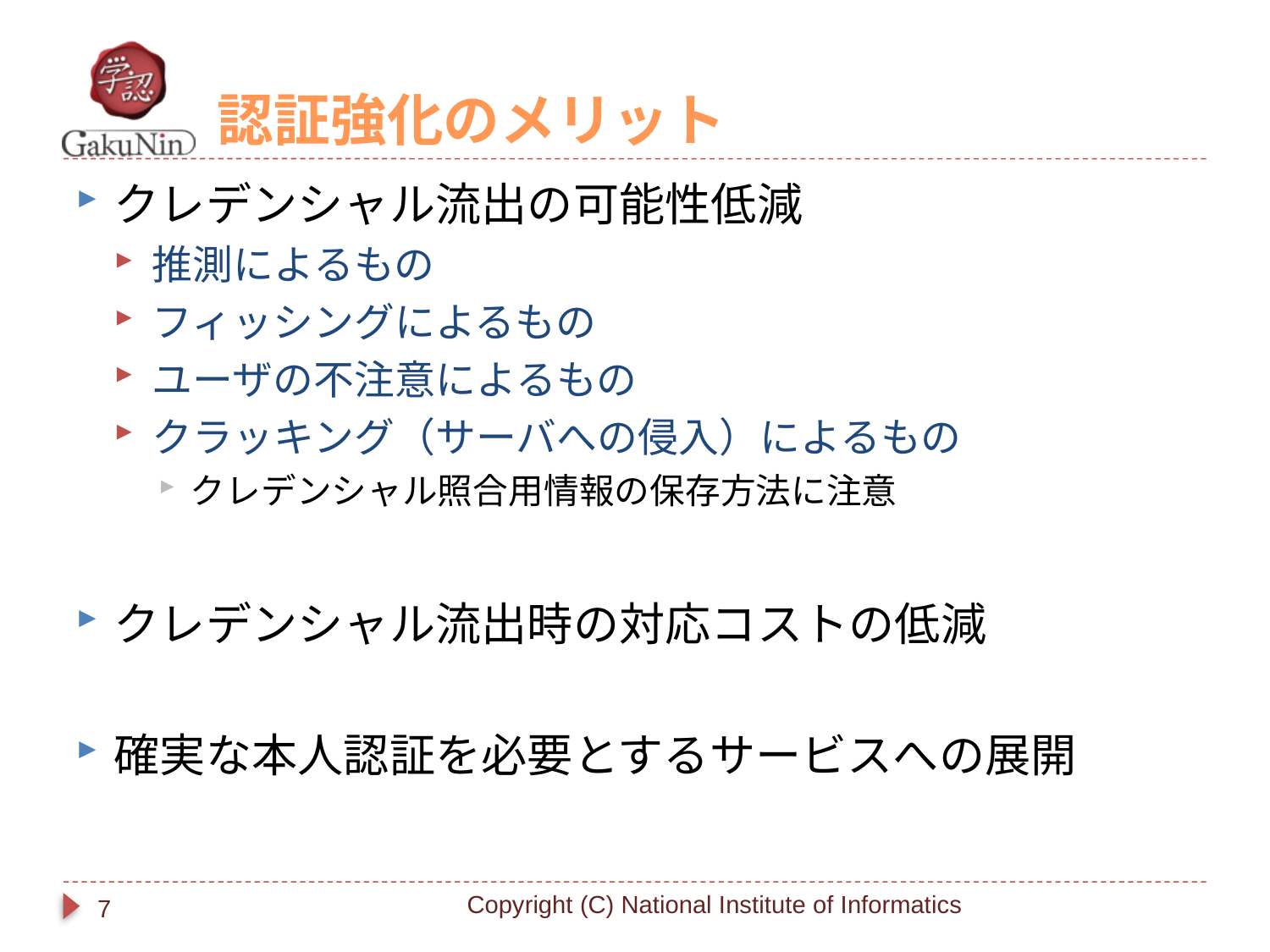

# 認証強化のメリット
クレデンシャル流出の可能性低減
推測によるもの
フィッシングによるもの
ユーザの不注意によるもの
クラッキング（サーバへの侵入）によるもの
クレデンシャル照合用情報の保存方法に注意

クレデンシャル流出時の対応コストの低減

確実な本人認証を必要とするサービスへの展開
7
Copyright (C) National Institute of Informatics